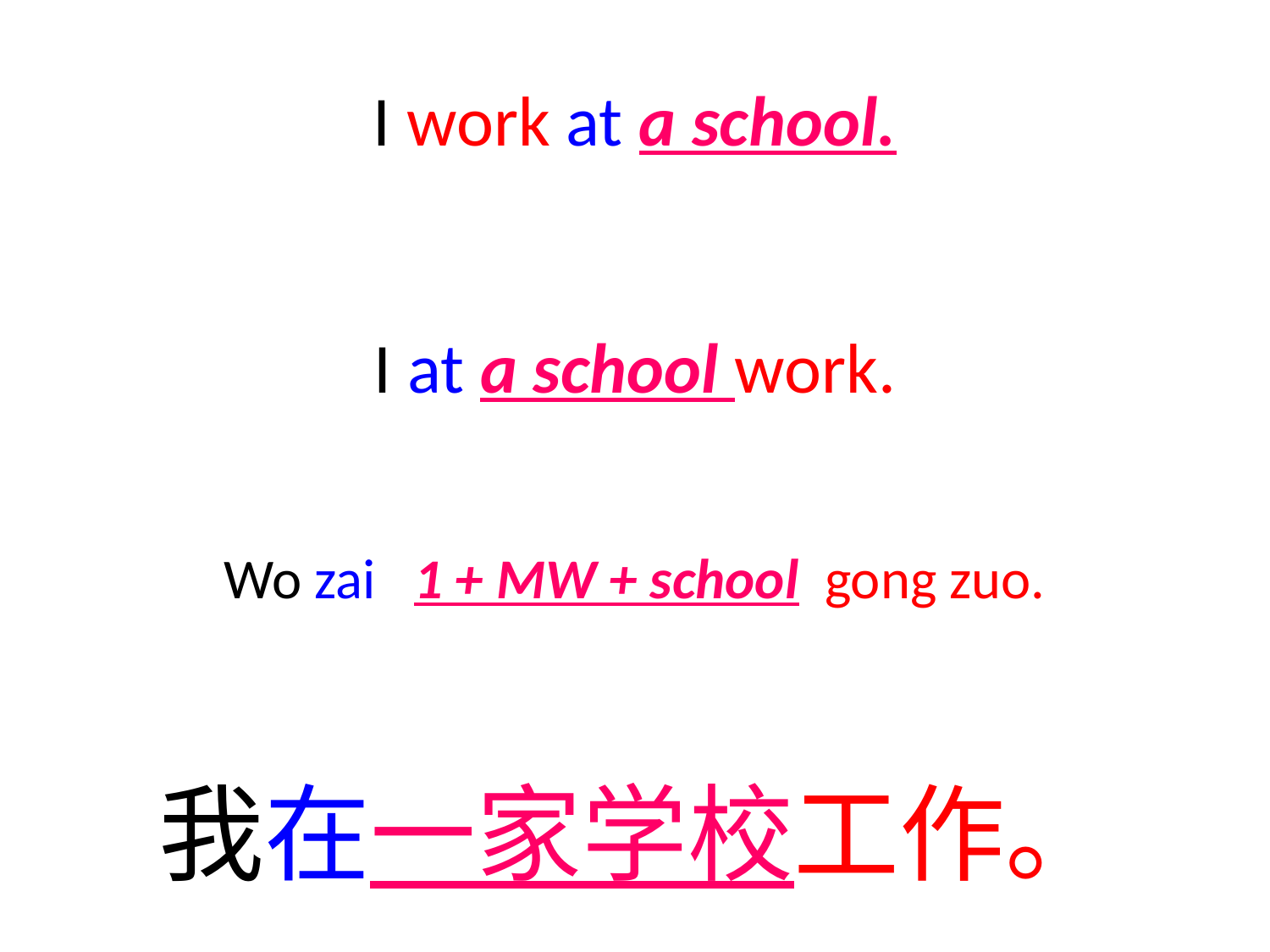

# I work at a school.
I at a school work.
Wo zai   1 + MW + school  gong zuo.
我在一家学校工作。